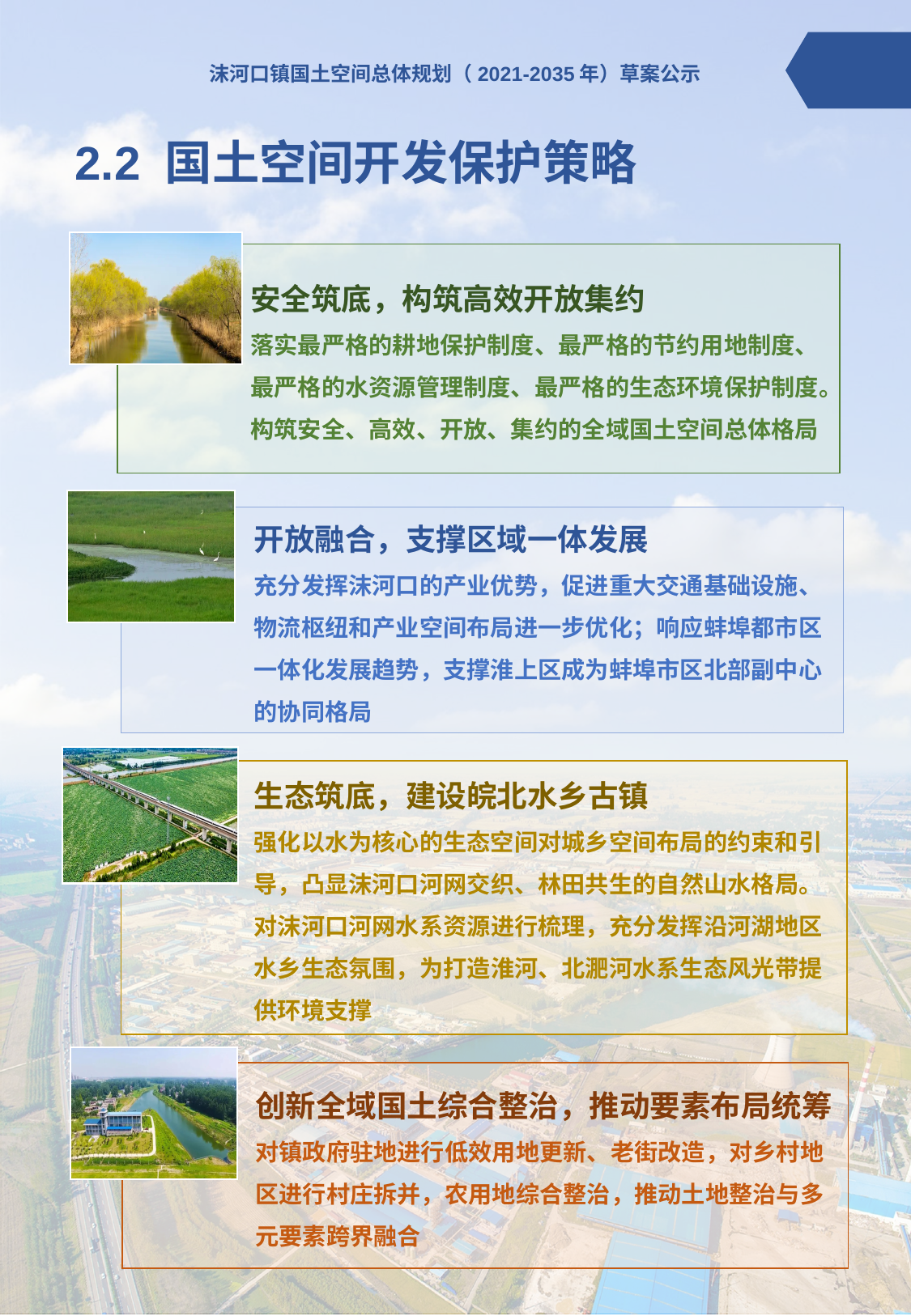

10
沫河口镇国土空间总体规划（2021-2035年）草案公示
# 2.2 国土空间开发保护策略

安全筑底，构筑高效开放集约
落实最严格的耕地保护制度、最严格的节约用地制度、最严格的水资源管理制度、最严格的生态环境保护制度。构筑安全、高效、开放、集约的全域国土空间总体格局

开放融合，支撑区域一体发展
充分发挥沫河口的产业优势，促进重大交通基础设施、物流枢纽和产业空间布局进一步优化；响应蚌埠都市区一体化发展趋势，支撑淮上区成为蚌埠市区北部副中心的协同格局

生态筑底，建设皖北水乡古镇
强化以水为核心的生态空间对城乡空间布局的约束和引导，凸显沫河口河网交织、林田共生的自然山水格局。对沫河口河网水系资源进行梳理，充分发挥沿河湖地区水乡生态氛围，为打造淮河、北淝河水系生态风光带提供环境支撑

创新全域国土综合整治，推动要素布局统筹
对镇政府驻地进行低效用地更新、老街改造，对乡村地区进行村庄拆并，农用地综合整治，推动土地整治与多元要素跨界融合